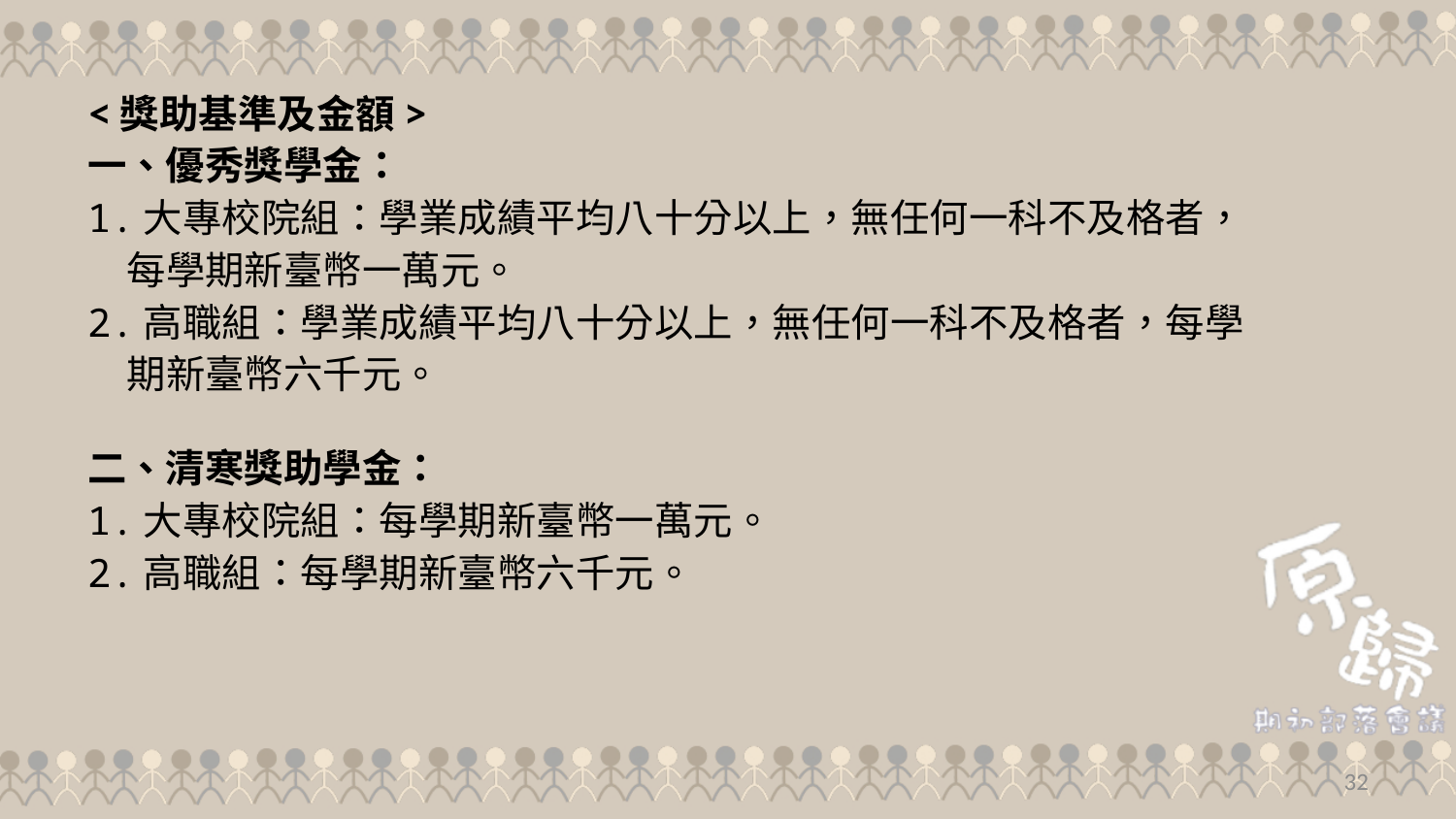

<獎助基準及金額>
一、優秀獎學金：
1.大專校院組：學業成績平均八十分以上，無任何一科不及格者，
　每學期新臺幣一萬元。
2.高職組：學業成績平均八十分以上，無任何一科不及格者，每學
　期新臺幣六千元。

二、清寒獎助學金：
1.大專校院組：每學期新臺幣一萬元。
2.高職組：每學期新臺幣六千元。

32